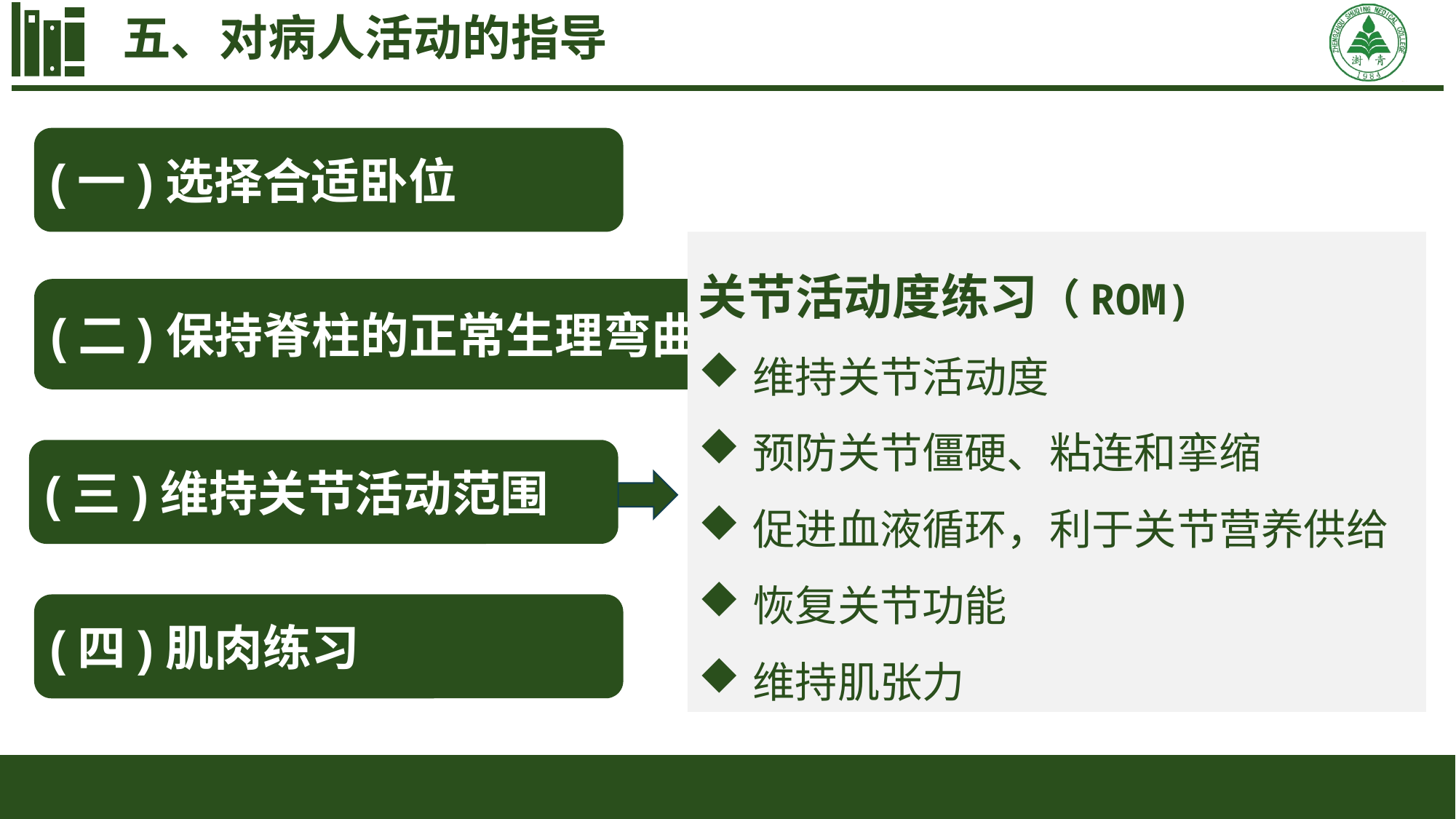

五、对病人活动的指导
(一)选择合适卧位
关节活动度练习（ROM)
维持关节活动度
预防关节僵硬、粘连和挛缩
促进血液循环，利于关节营养供给
恢复关节功能
维持肌张力
(二)保持脊柱的正常生理弯曲和各关节功能位置
(三)维持关节活动范围

(四)肌肉练习